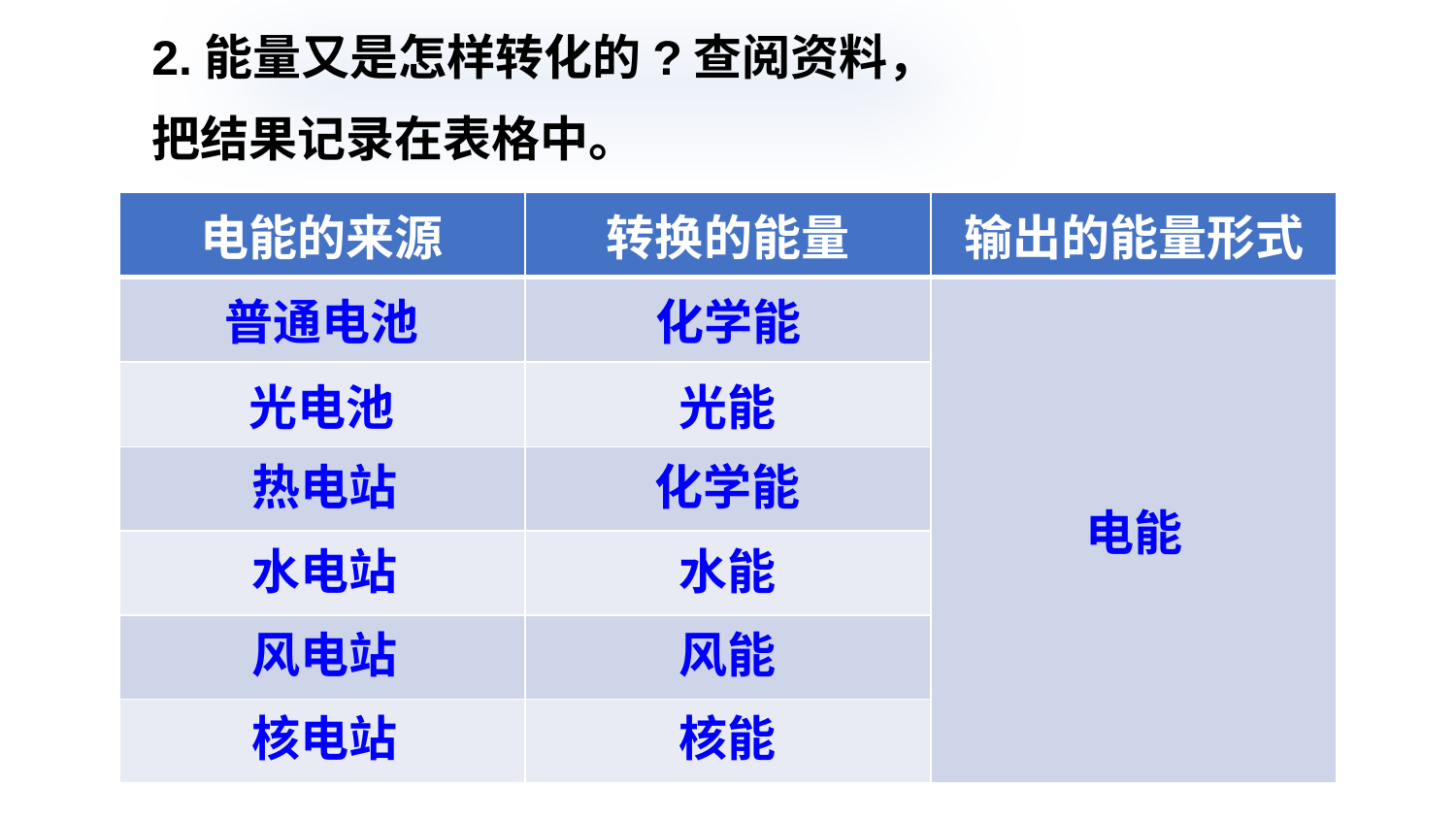

2.能量又是怎样转化的?查阅资料，
把结果记录在表格中。
| 电能的来源 | 转换的能量 | 输出的能量形式 |
| --- | --- | --- |
| 普通电池 | 化学能 | 电能 |
| 光电池 | 光能 |  |
|  |  |  |
|  |  |  |
|  |  |  |
|  |  |  |
化学能
热电站
水电站
水能
风能
风电站
核电站
核能